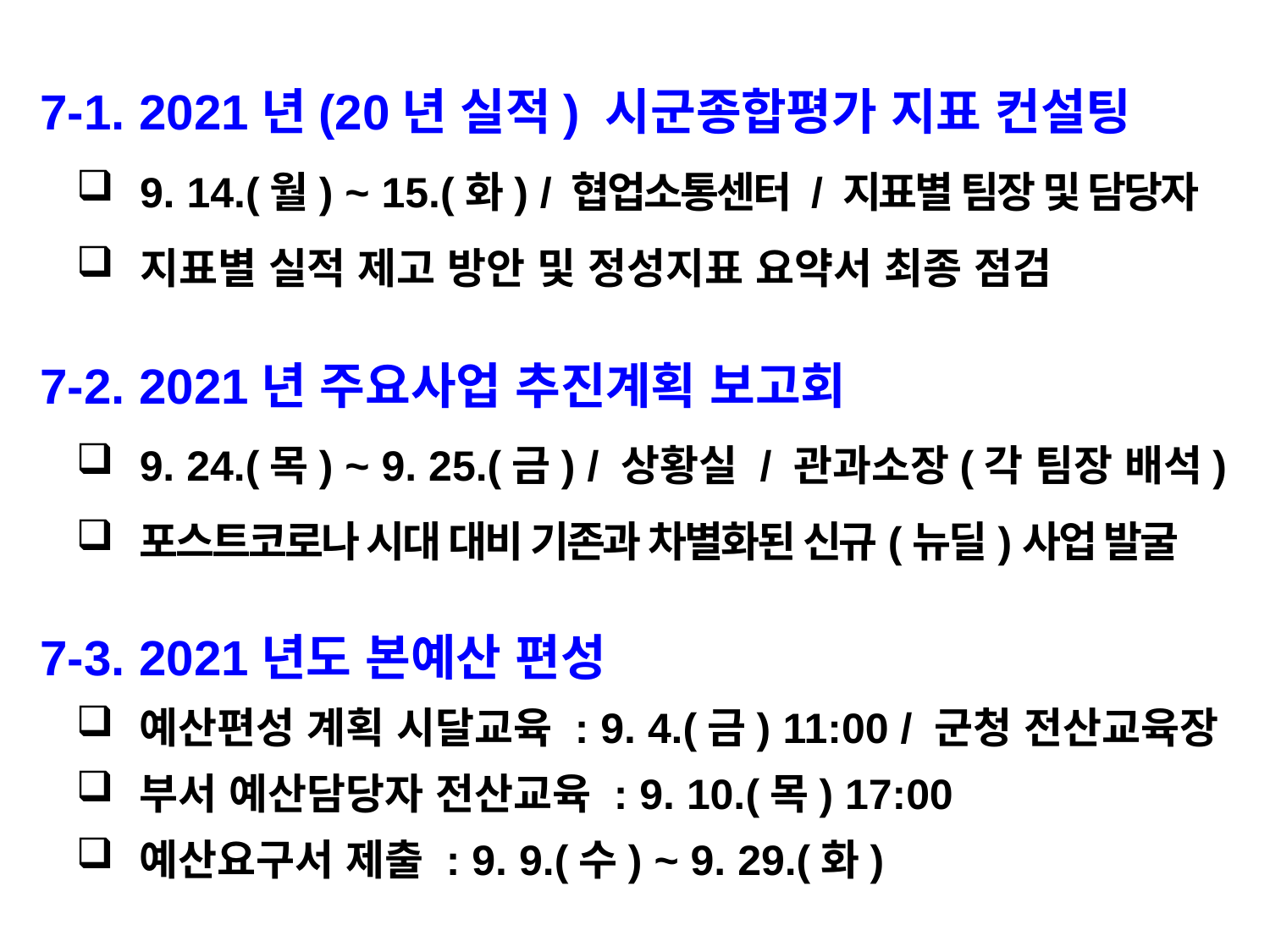

7-1. 2021년(20년 실적) 시군종합평가 지표 컨설팅
9. 14.(월) ~ 15.(화) / 협업소통센터 / 지표별 팀장 및 담당자
지표별 실적 제고 방안 및 정성지표 요약서 최종 점검
  7-2. 2021년 주요사업 추진계획 보고회
9. 24.(목) ~ 9. 25.(금) / 상황실 / 관과소장(각 팀장 배석)
포스트코로나 시대 대비 기존과 차별화된 신규(뉴딜)사업 발굴

  7-3. 2021년도 본예산 편성
예산편성 계획 시달교육 : 9. 4.(금) 11:00 / 군청 전산교육장
부서 예산담당자 전산교육 : 9. 10.(목) 17:00
예산요구서 제출 : 9. 9.(수) ~ 9. 29.(화)